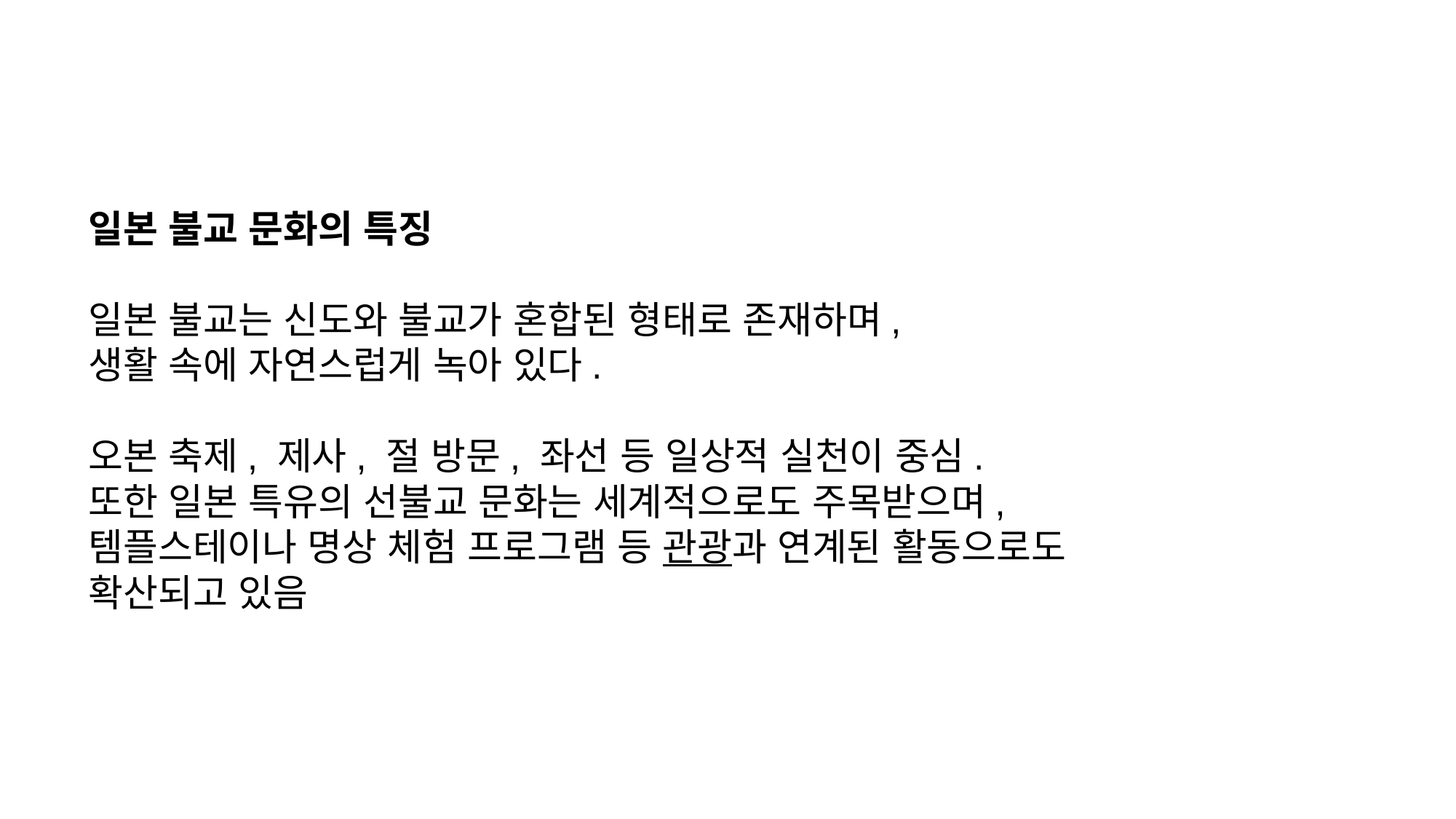

일본 불교 문화의 특징

일본 불교는 신도와 불교가 혼합된 형태로 존재하며,
생활 속에 자연스럽게 녹아 있다.

오본 축제, 제사, 절 방문, 좌선 등 일상적 실천이 중심.
또한 일본 특유의 선불교 문화는 세계적으로도 주목받으며,
템플스테이나 명상 체험 프로그램 등 관광과 연계된 활동으로도
확산되고 있음